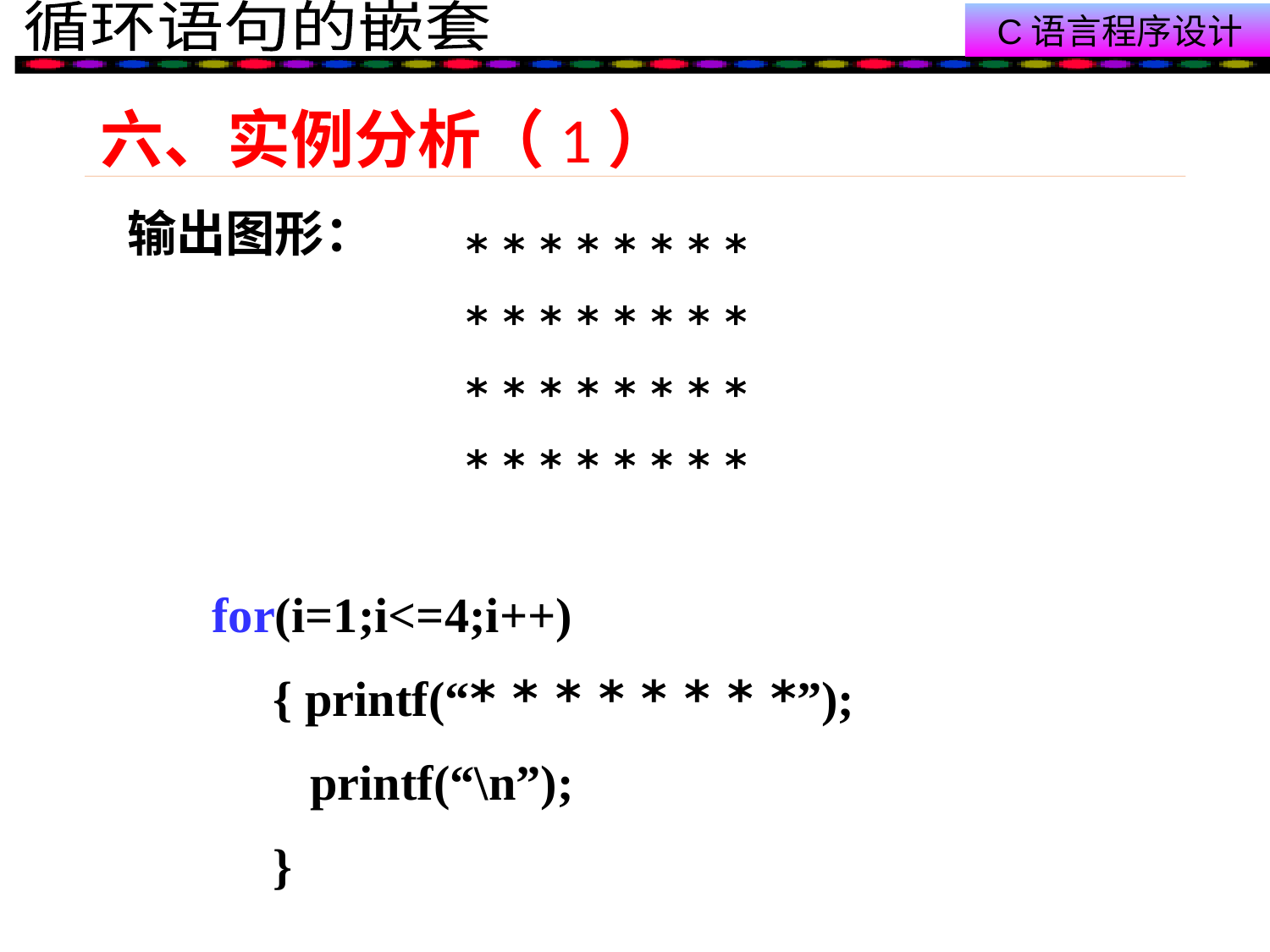

# 六、实例分析（1）
输出图形：
* * * * * * * *
* * * * * * * *
* * * * * * * *
* * * * * * * *
for(i=1;i<=4;i++)
     { printf(“* * * * * * * *”);
        printf(“\n”);
     }